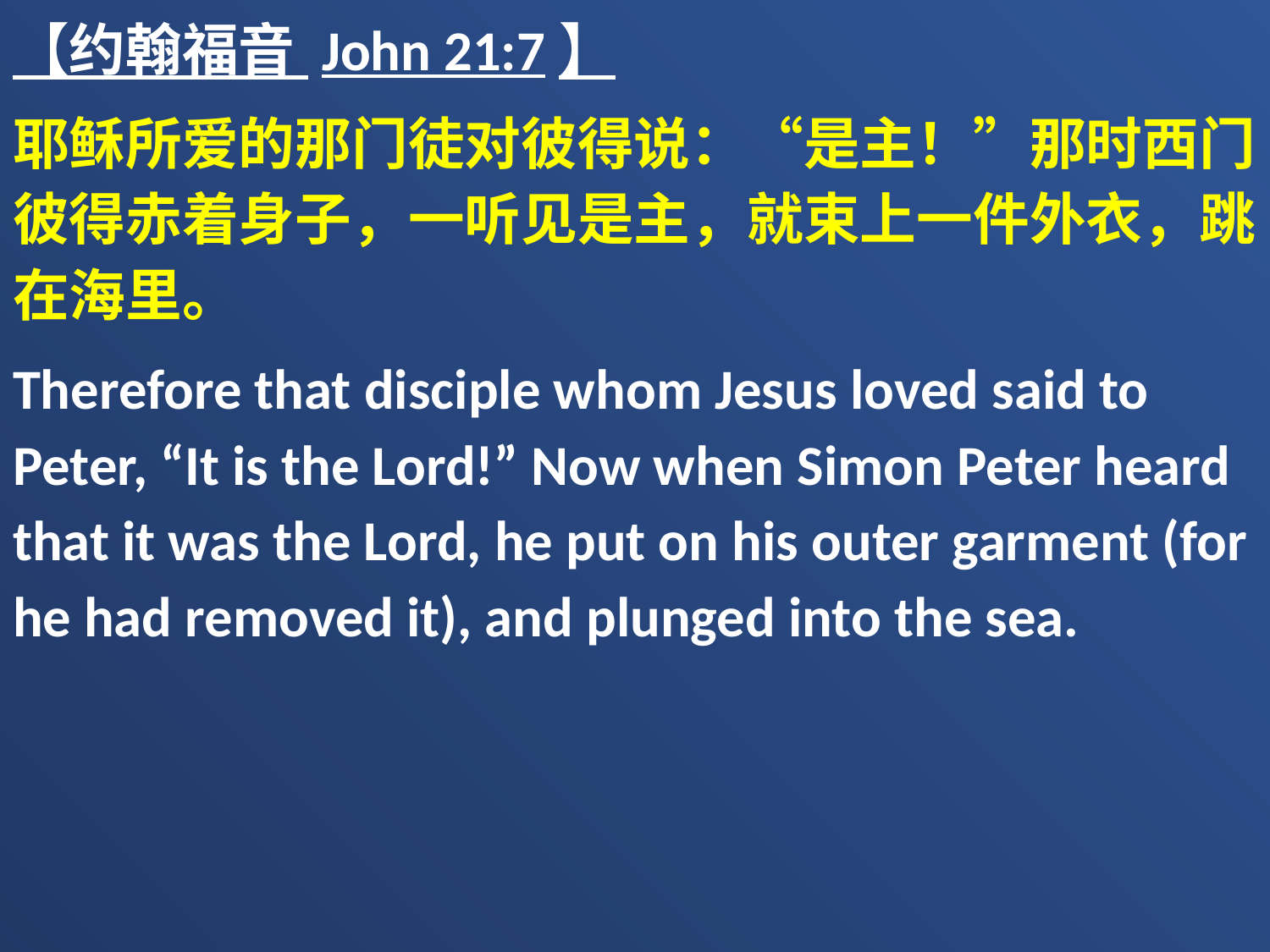

【约翰福音 John 21:7】
耶稣所爱的那门徒对彼得说：“是主！”那时西门彼得赤着身子，一听见是主，就束上一件外衣，跳在海里。
Therefore that disciple whom Jesus loved said to Peter, “It is the Lord!” Now when Simon Peter heard that it was the Lord, he put on his outer garment (for he had removed it), and plunged into the sea.